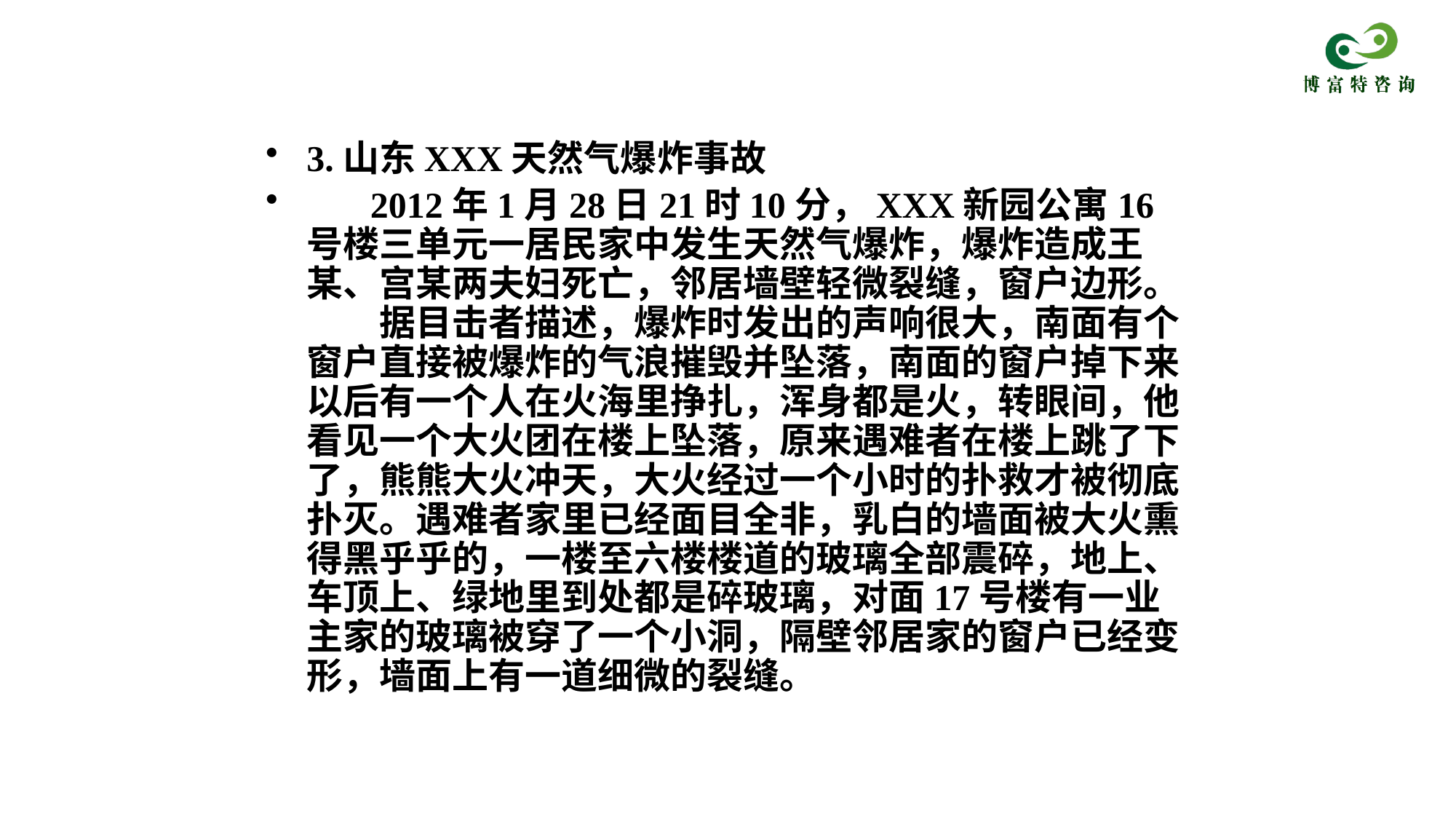

3.山东XXX天然气爆炸事故
       2012年1月28日21时10分，XXX新园公寓16号楼三单元一居民家中发生天然气爆炸，爆炸造成王某、宫某两夫妇死亡，邻居墙壁轻微裂缝，窗户边形。
　　据目击者描述，爆炸时发出的声响很大，南面有个窗户直接被爆炸的气浪摧毁并坠落，南面的窗户掉下来以后有一个人在火海里挣扎，浑身都是火，转眼间，他看见一个大火团在楼上坠落，原来遇难者在楼上跳了下了，熊熊大火冲天，大火经过一个小时的扑救才被彻底扑灭。遇难者家里已经面目全非，乳白的墙面被大火熏得黑乎乎的，一楼至六楼楼道的玻璃全部震碎，地上、车顶上、绿地里到处都是碎玻璃，对面17号楼有一业主家的玻璃被穿了一个小洞，隔壁邻居家的窗户已经变形，墙面上有一道细微的裂缝。